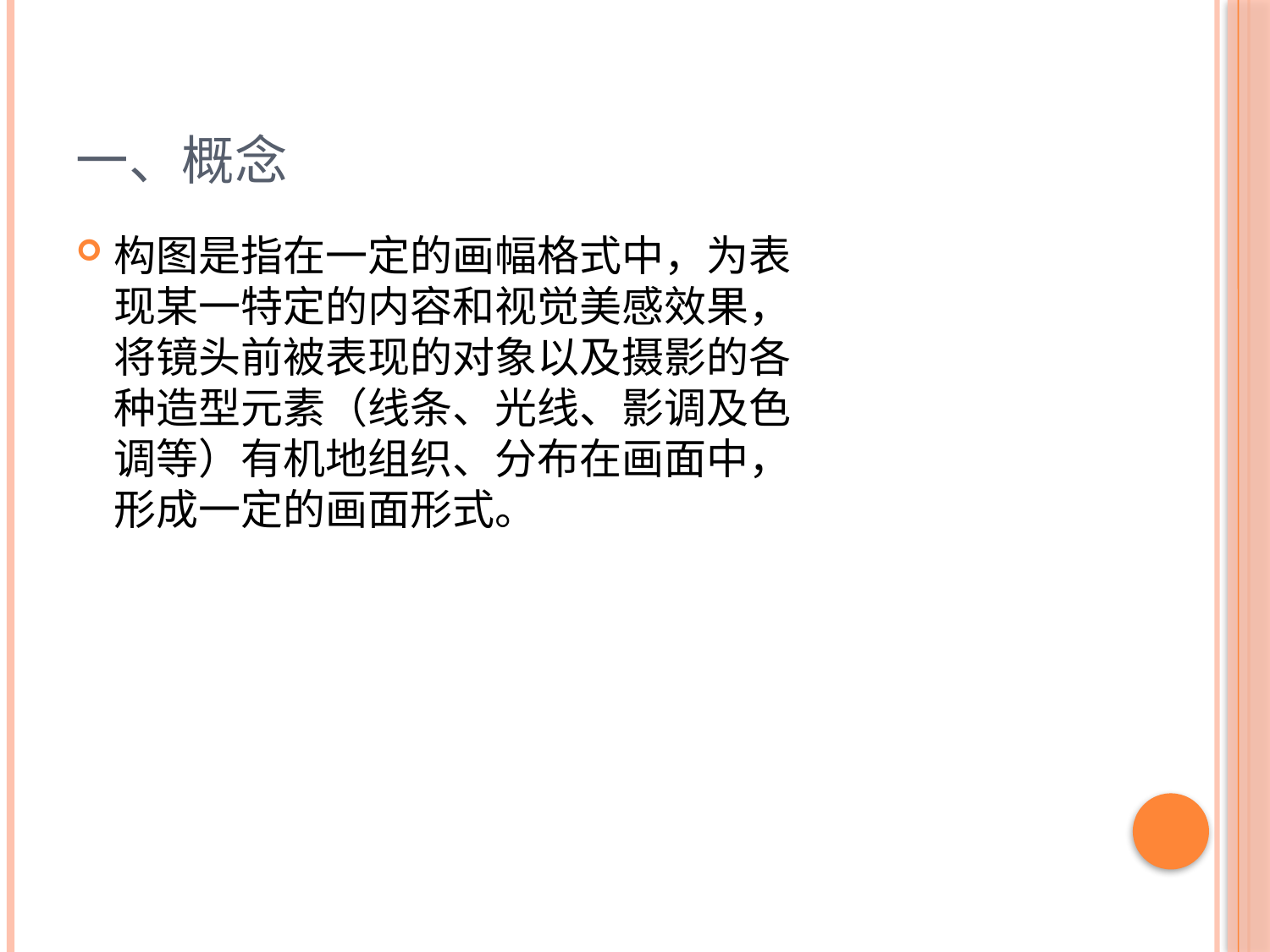

# 一、概念
构图是指在一定的画幅格式中，为表现某一特定的内容和视觉美感效果，将镜头前被表现的对象以及摄影的各种造型元素（线条、光线、影调及色调等）有机地组织、分布在画面中，形成一定的画面形式。